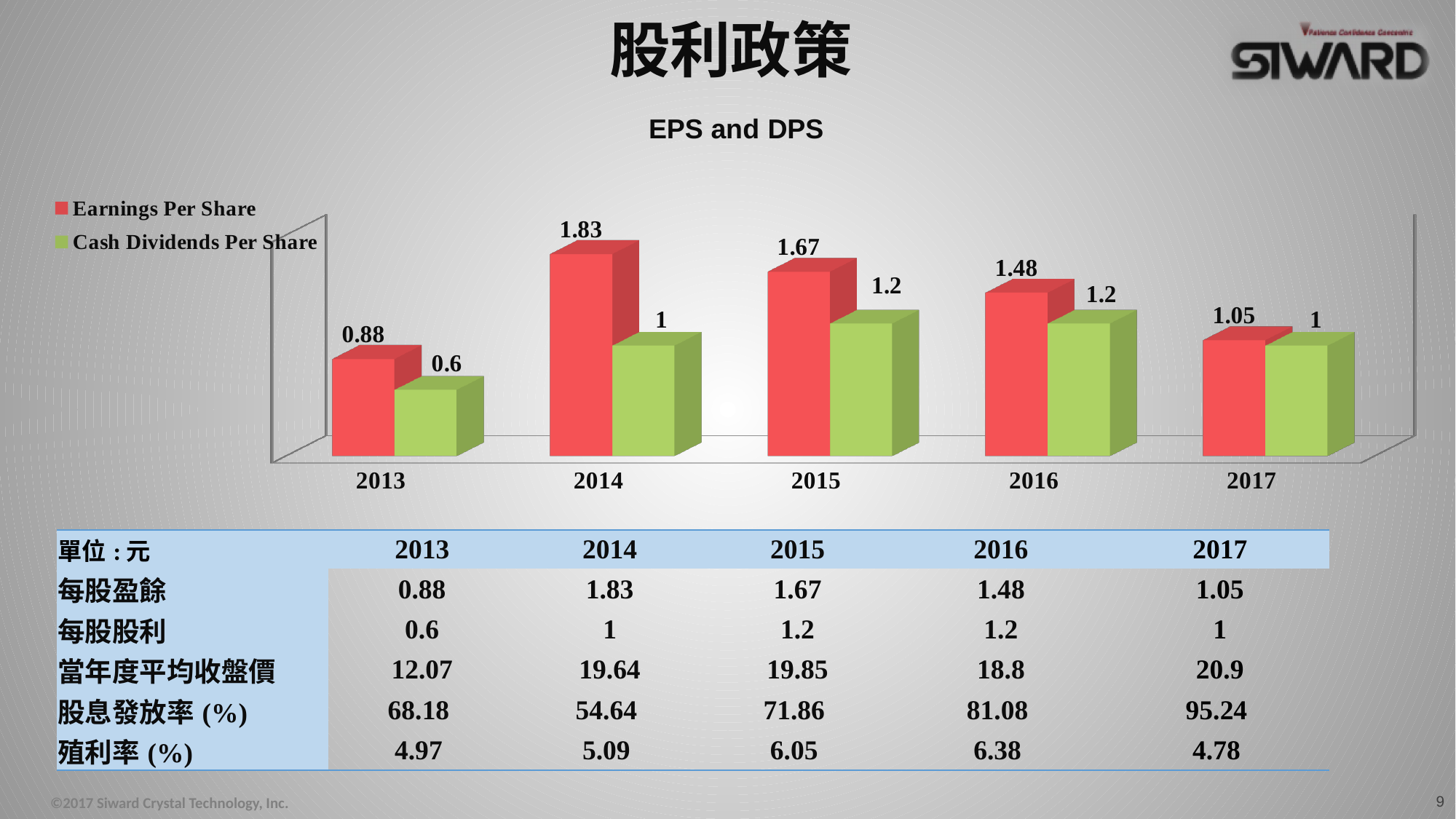

# 股利政策

[unsupported chart]

| 單位:元 | 2013 | 2014 | 2015 | 2016 | 2017 |
| --- | --- | --- | --- | --- | --- |
| 每股盈餘 | 0.88 | 1.83 | 1.67 | 1.48 | 1.05 |
| 每股股利 | 0.6 | 1 | 1.2 | 1.2 | 1 |
| 當年度平均收盤價 | 12.07 | 19.64 | 19.85 | 18.8 | 20.9 |
| 股息發放率(%) | 68.18 | 54.64 | 71.86 | 81.08 | 95.24 |
| 殖利率(%) | 4.97 | 5.09 | 6.05 | 6.38 | 4.78 |
9